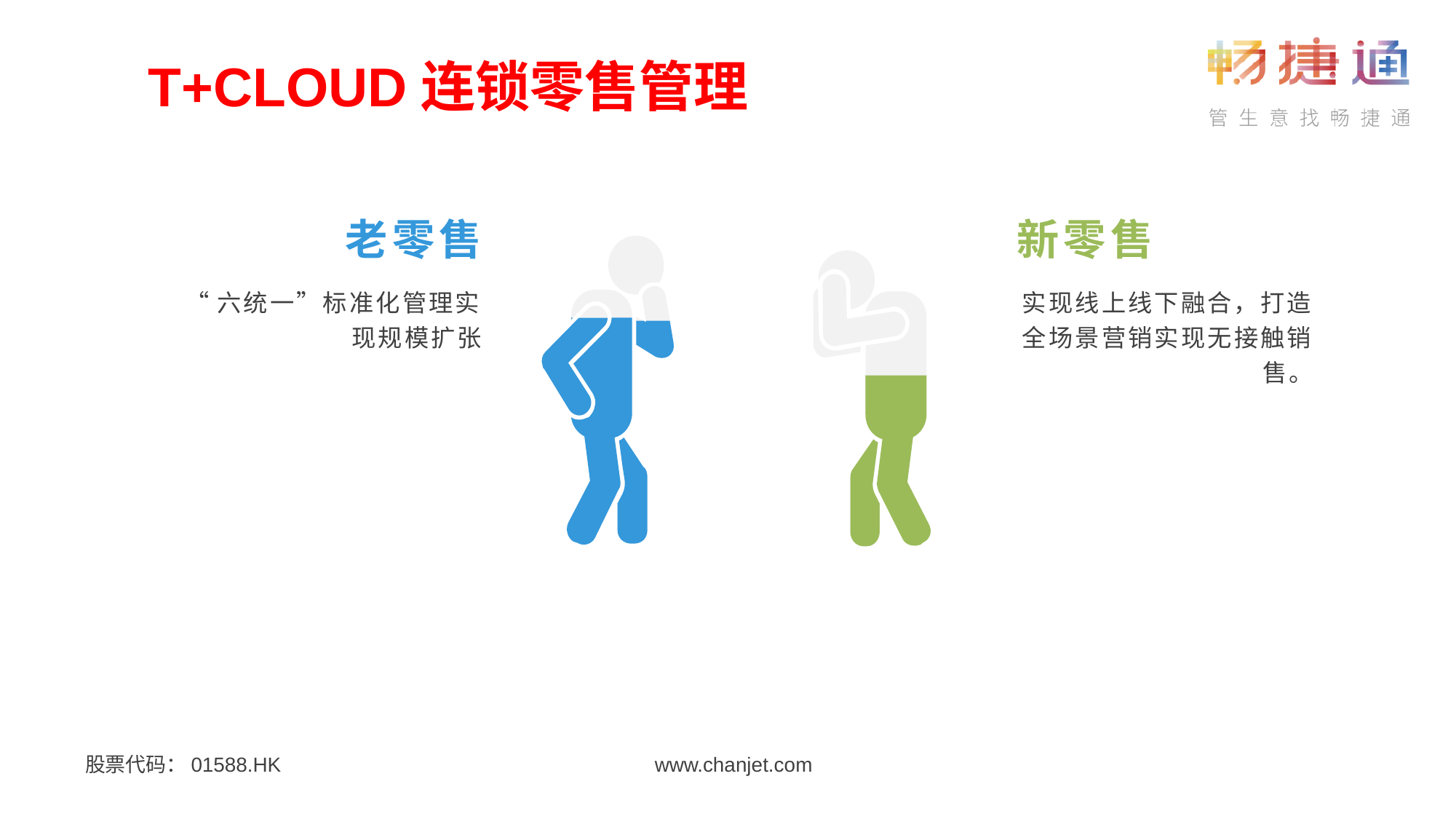

T+CLOUD连锁零售管理
老零售
新零售
“六统一”标准化管理实现规模扩张
实现线上线下融合，打造全场景营销实现无接触销售。